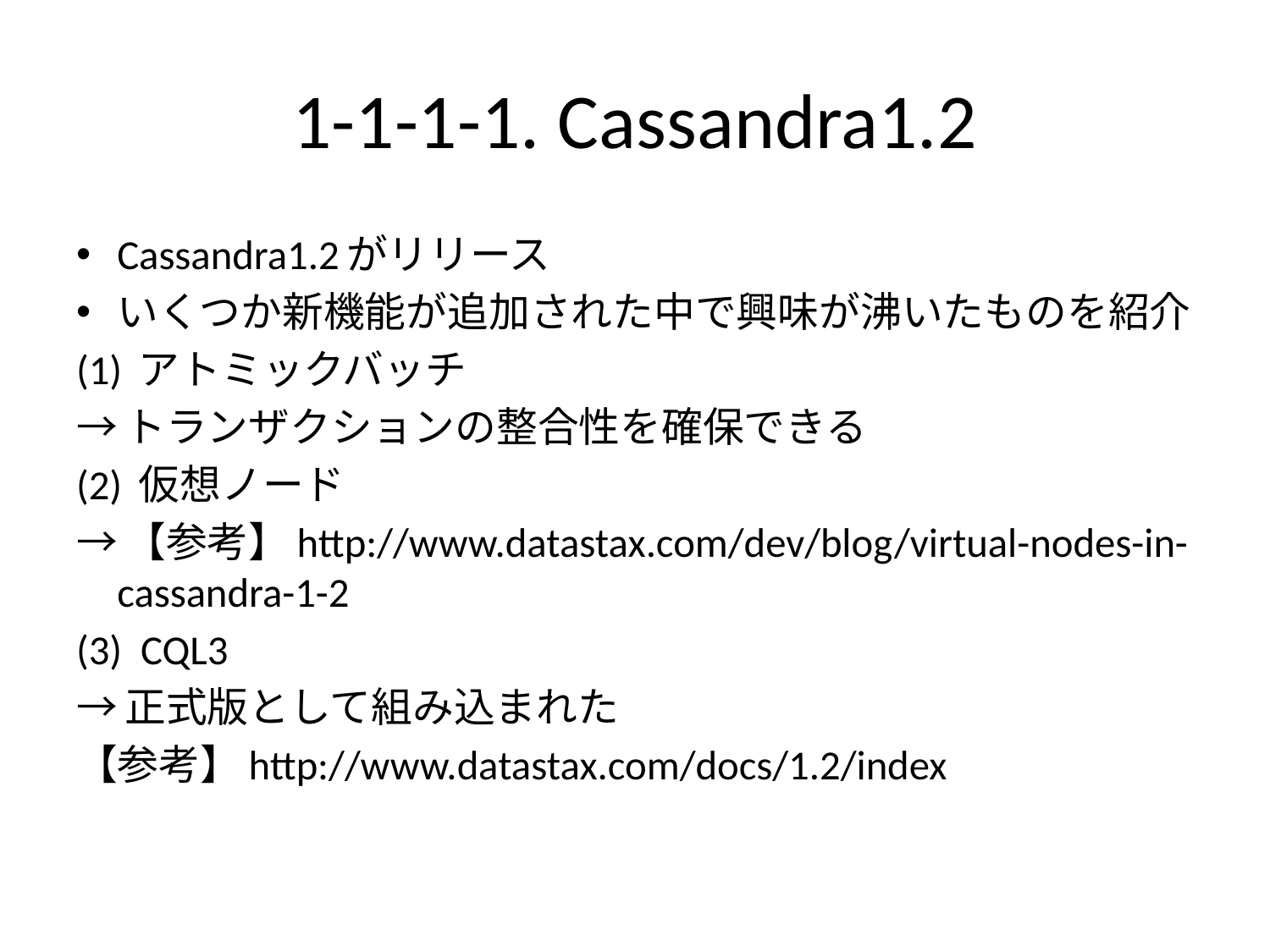

# 1-1-1-1. Cassandra1.2
Cassandra1.2がリリース
いくつか新機能が追加された中で興味が沸いたものを紹介
(1) アトミックバッチ
→トランザクションの整合性を確保できる
(2) 仮想ノード
→【参考】http://www.datastax.com/dev/blog/virtual-nodes-in-cassandra-1-2
(3)  CQL3
→正式版として組み込まれた
【参考】http://www.datastax.com/docs/1.2/index